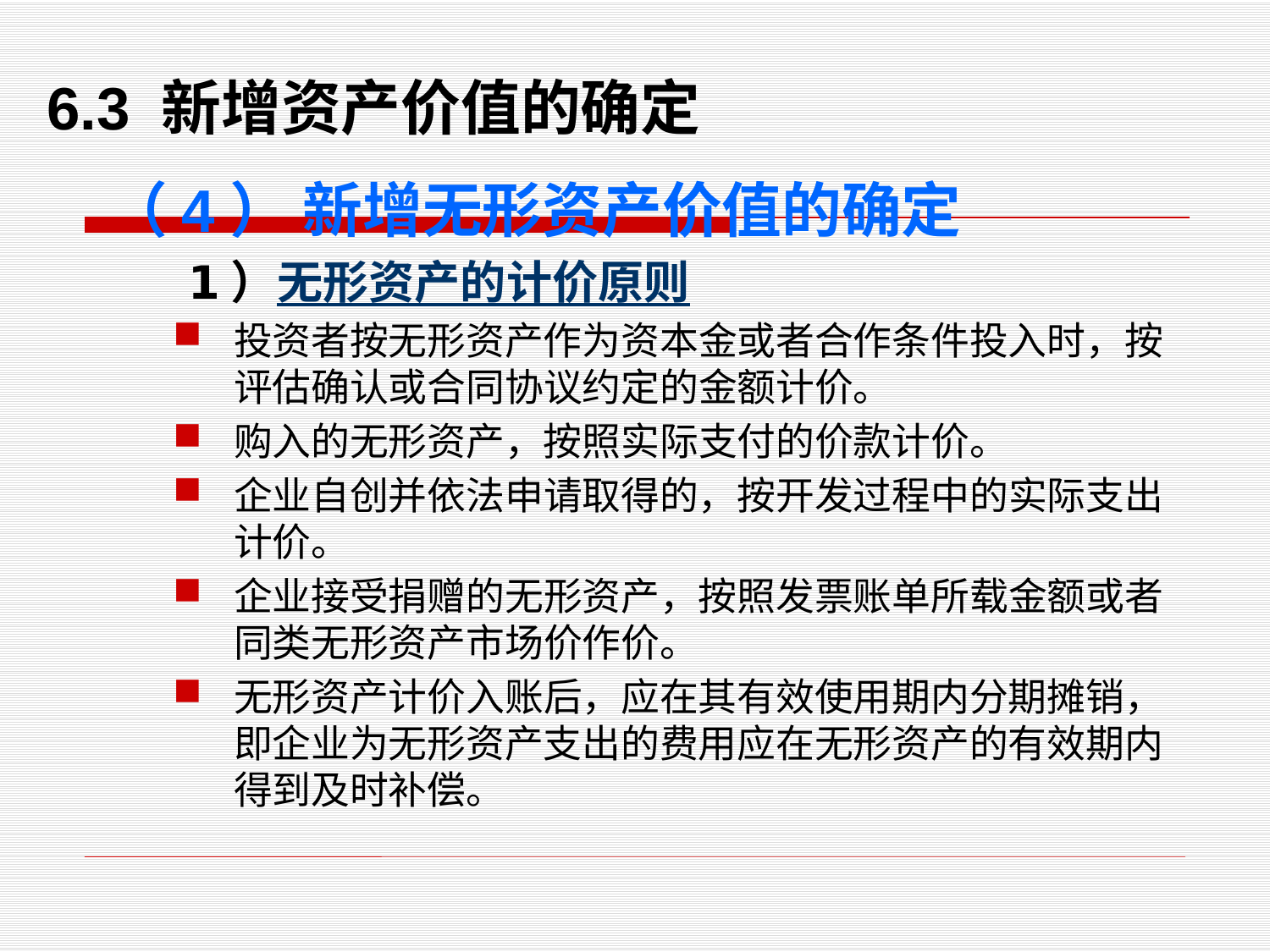

6.3 新增资产价值的确定
（4） 新增无形资产价值的确定
     1）无形资产的计价原则
投资者按无形资产作为资本金或者合作条件投入时，按评估确认或合同协议约定的金额计价。
购入的无形资产，按照实际支付的价款计价。
企业自创并依法申请取得的，按开发过程中的实际支出计价。
企业接受捐赠的无形资产，按照发票账单所载金额或者同类无形资产市场价作价。
无形资产计价入账后，应在其有效使用期内分期摊销，即企业为无形资产支出的费用应在无形资产的有效期内得到及时补偿。